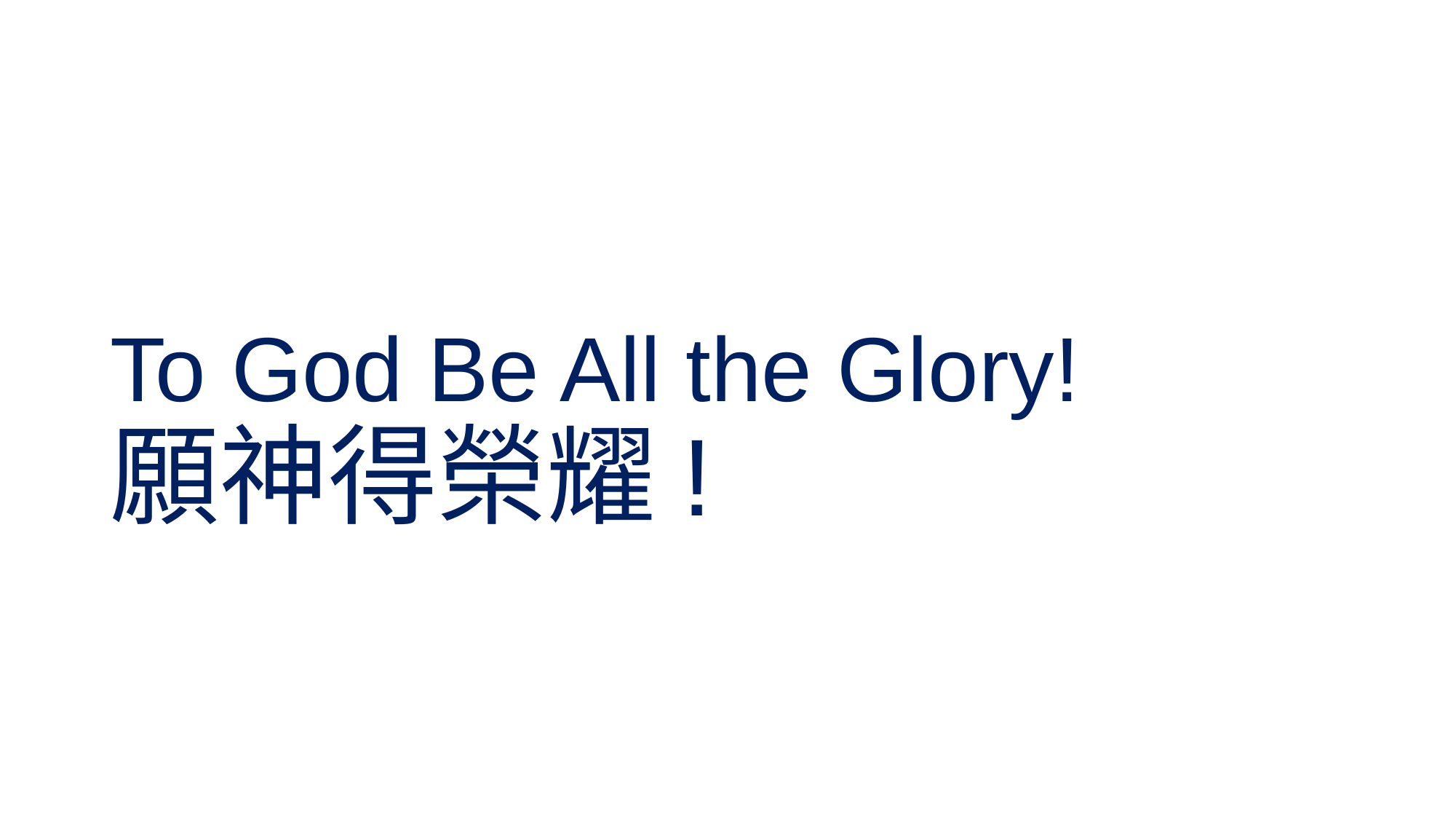

# To God Be All the Glory! 願神得榮耀!